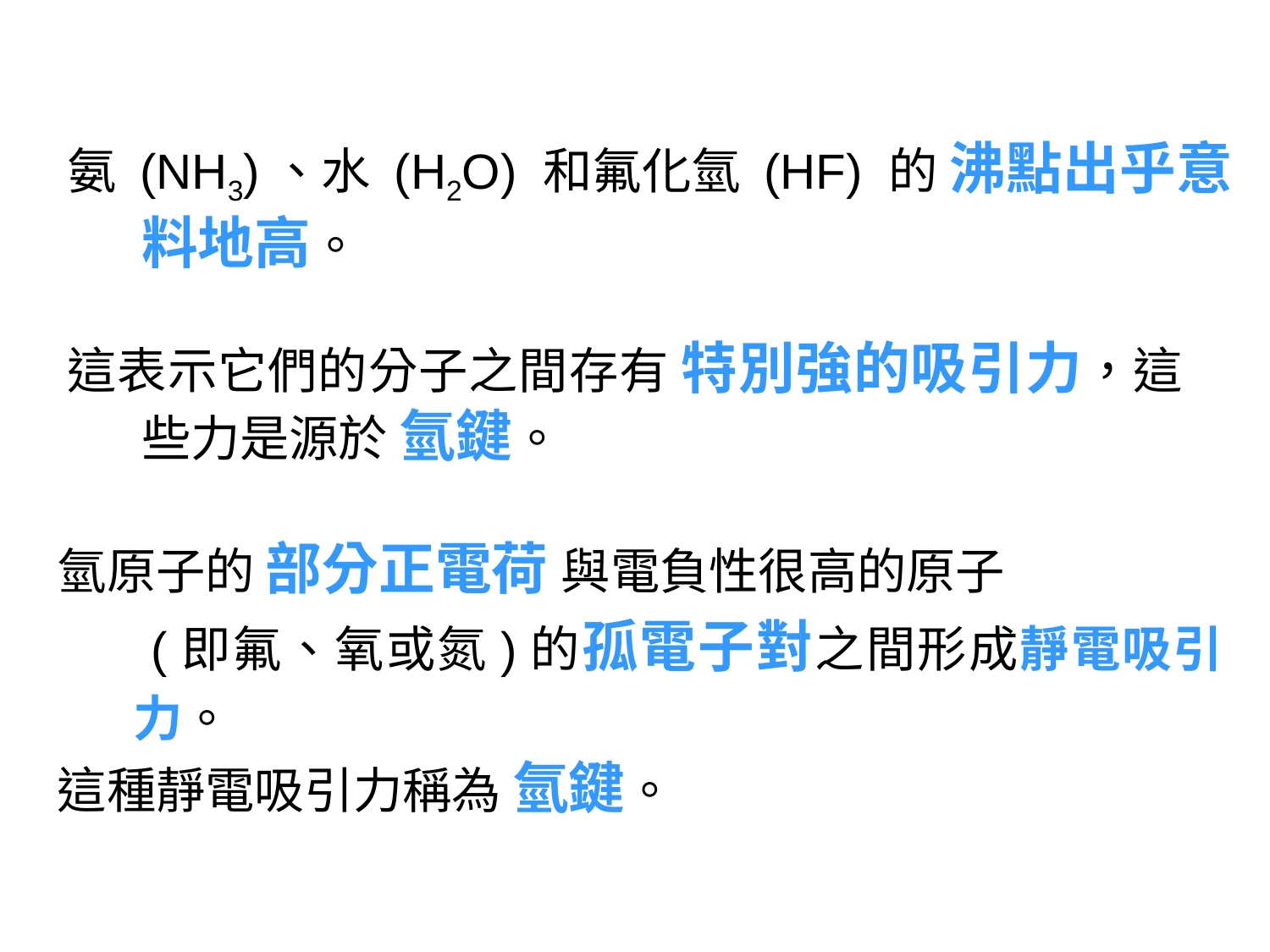

氨 (NH3)、水 (H2O) 和氟化氫 (HF) 的 沸點出乎意料地高。
這表示它們的分子之間存有 特別強的吸引力，這些力是源於 氫鍵。
氫原子的 部分正電荷 與電負性很高的原子
      (即氟、氧或氮)的孤電子對之間形成靜電吸引力。
這種靜電吸引力稱為 氫鍵。